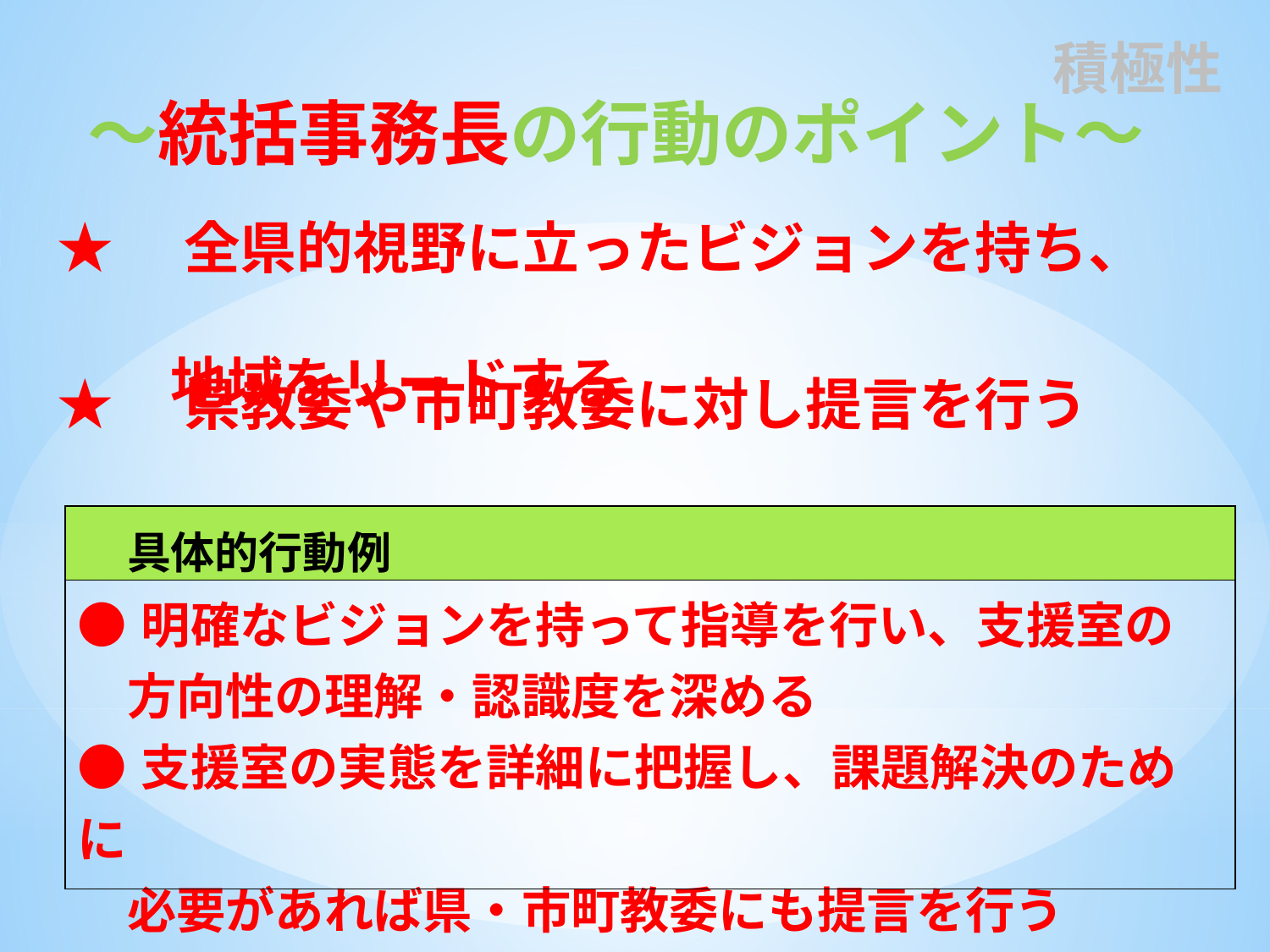

# 積極性
～統括事務長の行動のポイント～
★　全県的視野に立ったビジョンを持ち、
　　地域をリードする
★　県教委や市町教委に対し提言を行う
| 具体的行動例 |
| --- |
| ●明確なビジョンを持って指導を行い、支援室の 　方向性の理解・認識度を深める ●支援室の実態を詳細に把握し、課題解決のために 　必要があれば県・市町教委にも提言を行う |